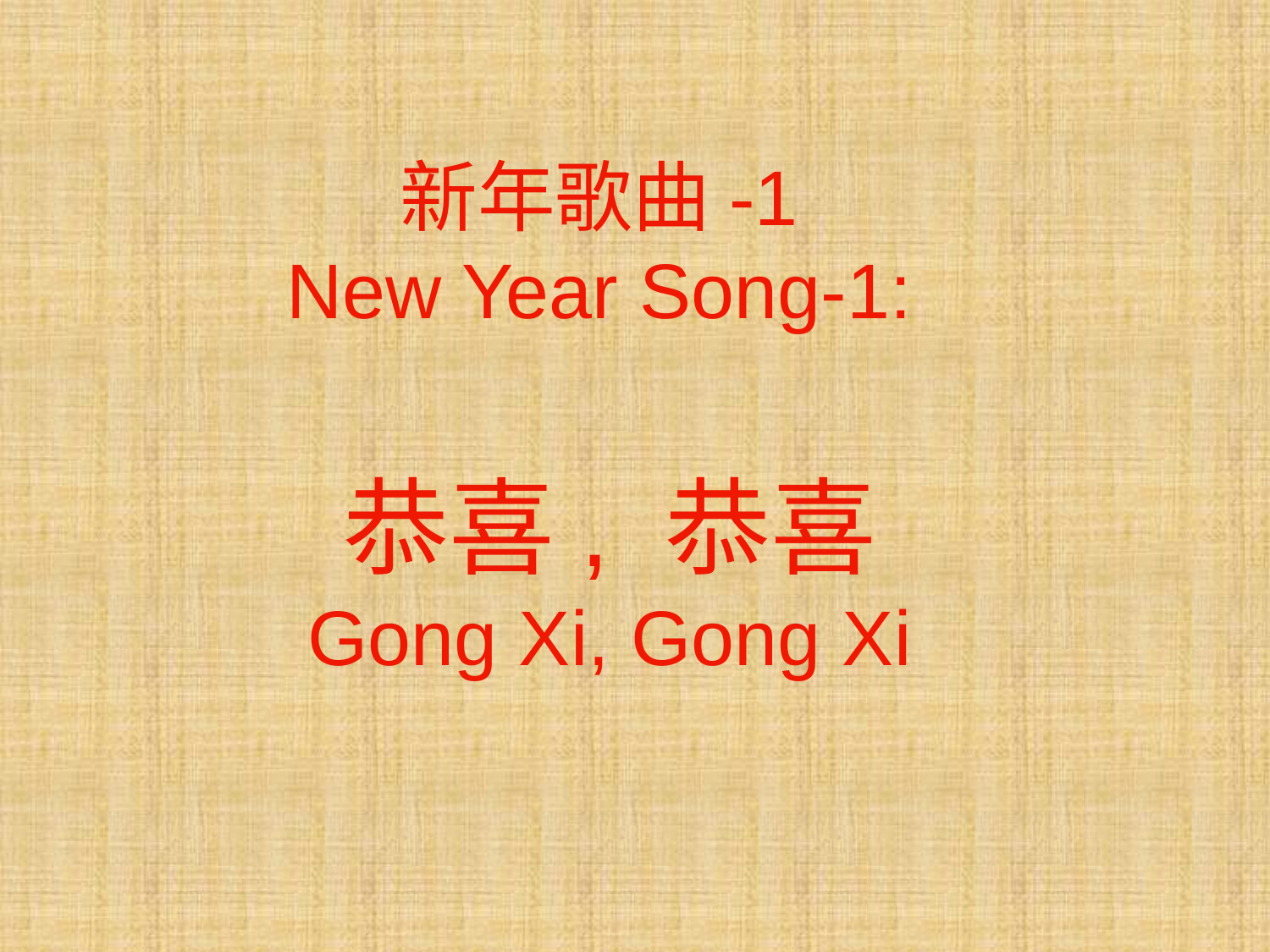

# 新年歌曲-1
New Year Song-1:

恭喜, 恭喜
Gong Xi, Gong Xi